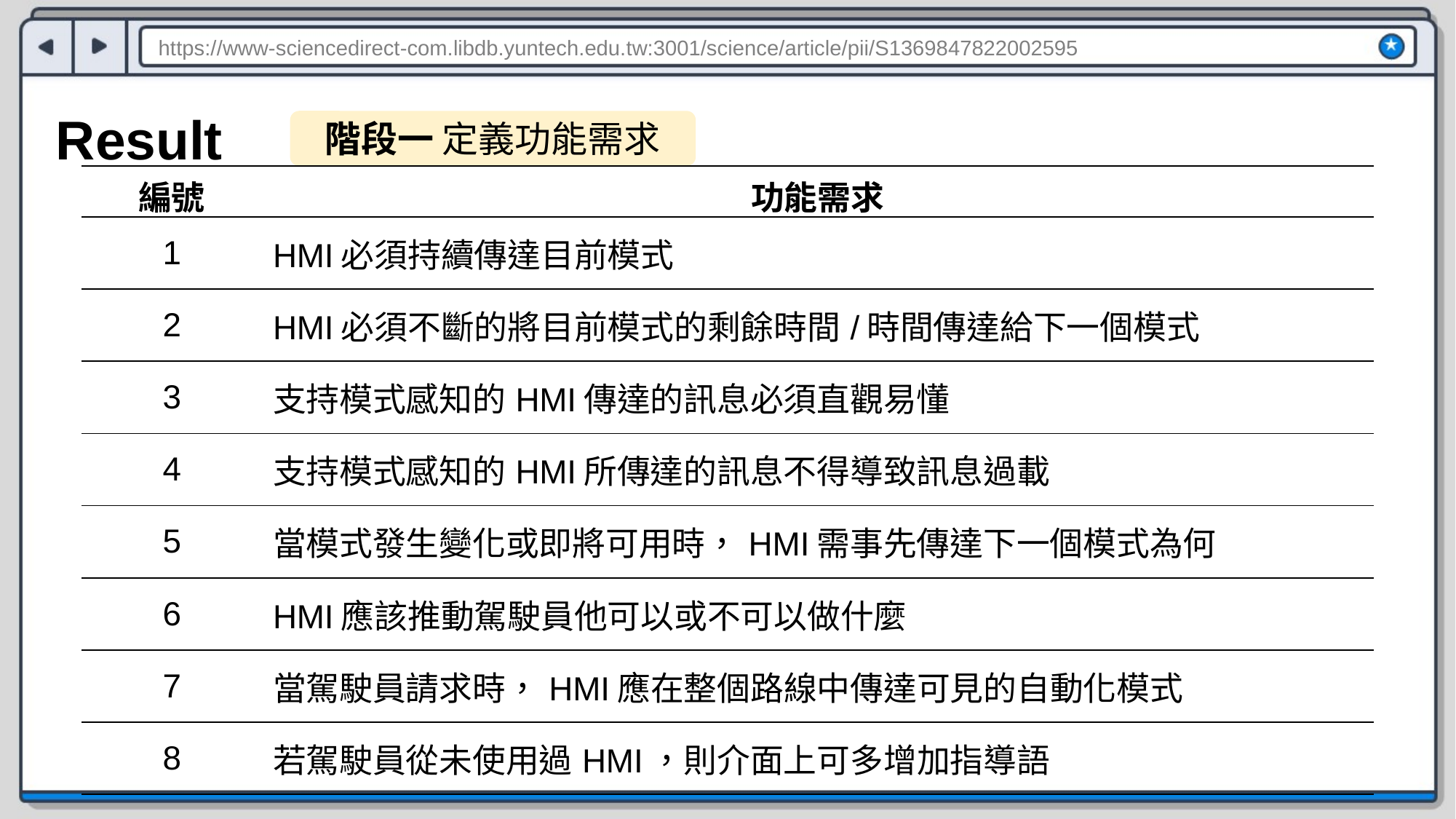

https://www-sciencedirect-com.libdb.yuntech.edu.tw:3001/science/article/pii/S1369847822002595
Result

階段一 定義功能需求
| 編號 | 功能需求 |
| --- | --- |
| 1 | HMI必須持續傳達目前模式 |
| 2 | HMI必須不斷的將目前模式的剩餘時間/時間傳達給下一個模式 |
| 3 | 支持模式感知的HMI傳達的訊息必須直觀易懂 |
| 4 | 支持模式感知的HMI所傳達的訊息不得導致訊息過載 |
| 5 | 當模式發生變化或即將可用時，HMI需事先傳達下一個模式為何 |
| 6 | HMI應該推動駕駛員他可以或不可以做什麼 |
| 7 | 當駕駛員請求時，HMI應在整個路線中傳達可見的自動化模式 |
| 8 | 若駕駛員從未使用過HMI，則介面上可多增加指導語 |